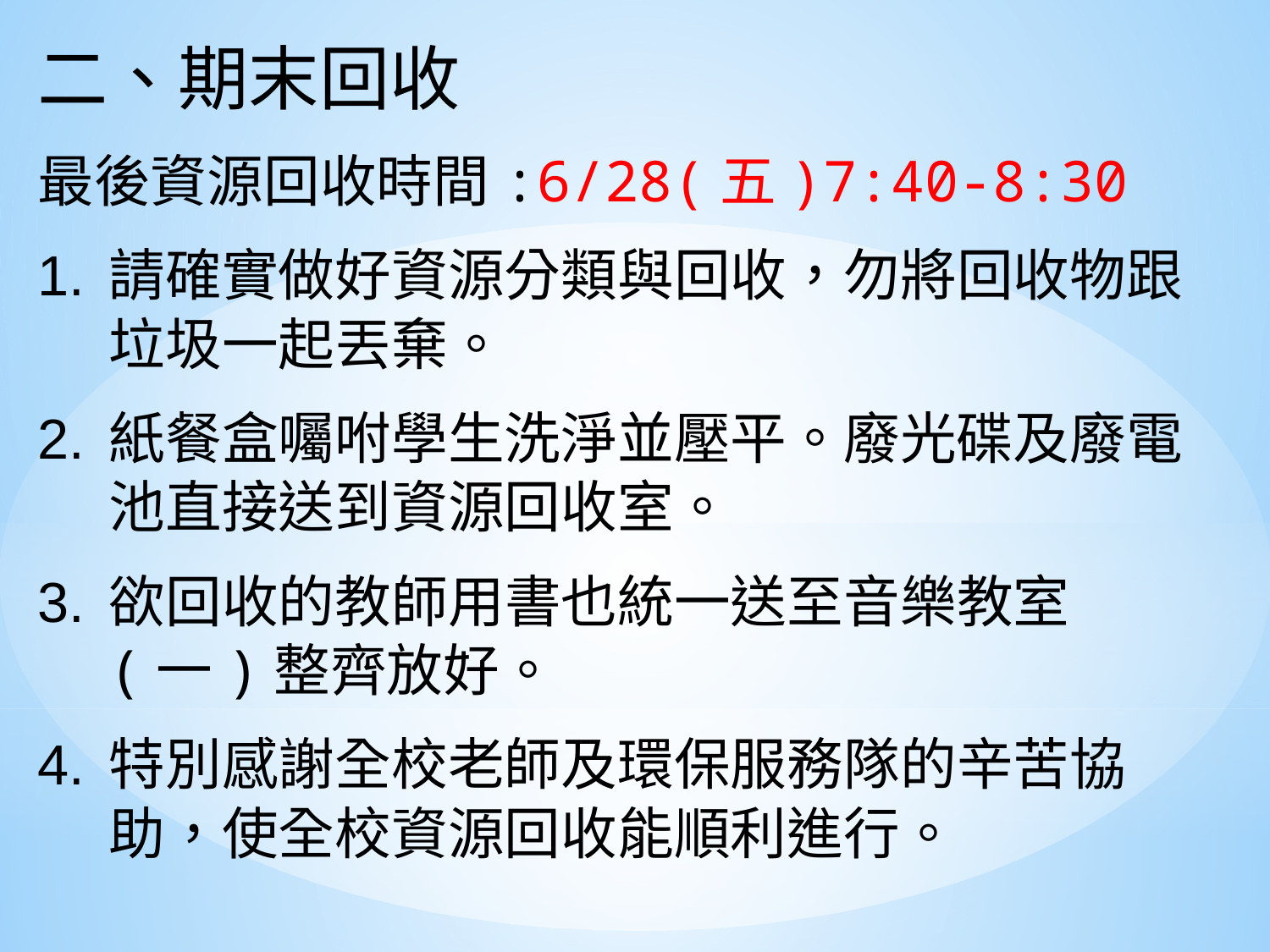

二、期末回收
最後資源回收時間:6/28(五)7:40-8:30
請確實做好資源分類與回收，勿將回收物跟垃圾一起丟棄。
紙餐盒囑咐學生洗淨並壓平。廢光碟及廢電池直接送到資源回收室。
欲回收的教師用書也統一送至音樂教室(一)整齊放好。
特別感謝全校老師及環保服務隊的辛苦協助，使全校資源回收能順利進行。